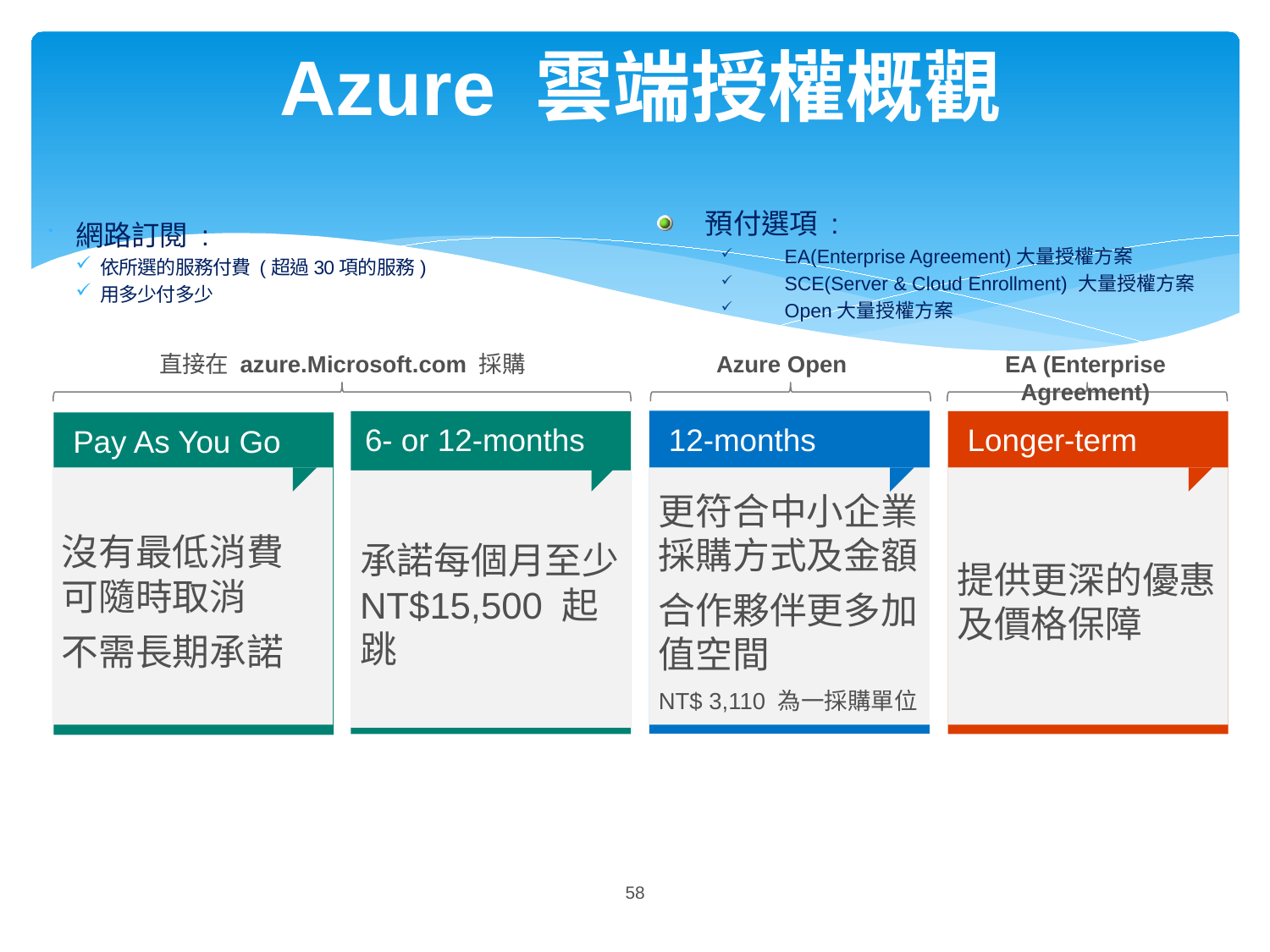

# Azure 雲端授權概觀
預付選項 :
EA(Enterprise Agreement)大量授權方案
SCE(Server & Cloud Enrollment) 大量授權方案
Open大量授權方案

網路訂閱 :
依所選的服務付費 (超過30項的服務)
用多少付多少

Azure Open
直接在 azure.Microsoft.com 採購
EA (Enterprise Agreement)
12-months
6- or 12-months
Longer-term
Pay As You Go
沒有最低消費 可隨時取消
不需長期承諾

更符合中小企業採購方式及金額
合作夥伴更多加值空間
NT$ 3,110 為一採購單位

提供更深的優惠及價格保障

承諾每個月至少NT$15,500 起跳
58